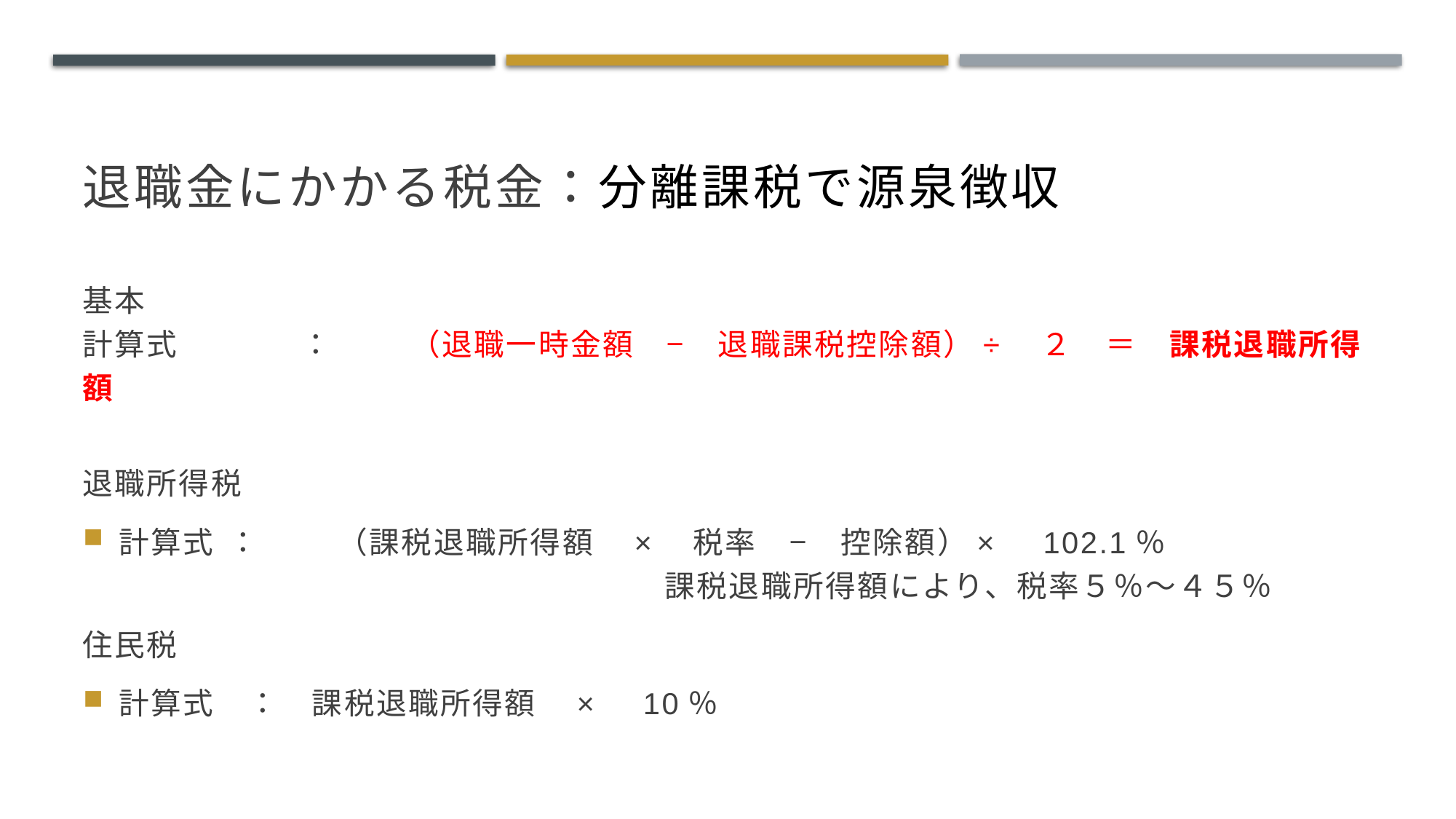

# 退職金にかかる税金：分離課税で源泉徴収
基本
計算式		：	（退職一時金額　−　退職課税控除額）÷　２　＝　課税退職所得額
退職所得税
計算式	：	（課税退職所得額　×　税率　−　控除額）×　102.1％
					課税退職所得額により、税率５％〜４５％
住民税
計算式　：　課税退職所得額　×　10％